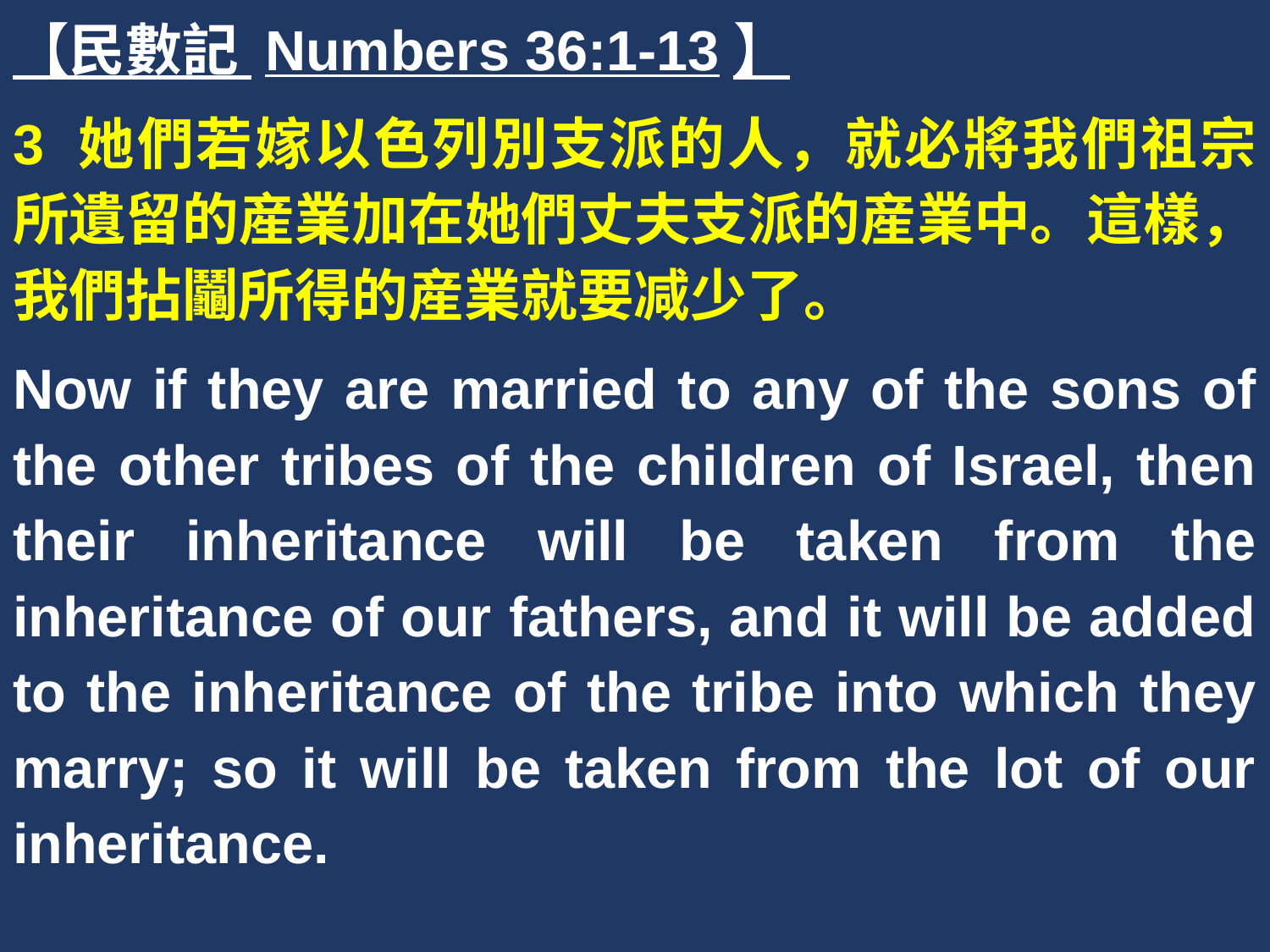

【民數記 Numbers 36:1-13】
3 她們若嫁以色列別支派的人，就必將我們祖宗所遺留的産業加在她們丈夫支派的産業中。這樣，我們拈鬮所得的産業就要减少了。
Now if they are married to any of the sons of the other tribes of the children of Israel, then their inheritance will be taken from the inheritance of our fathers, and it will be added to the inheritance of the tribe into which they marry; so it will be taken from the lot of our inheritance.